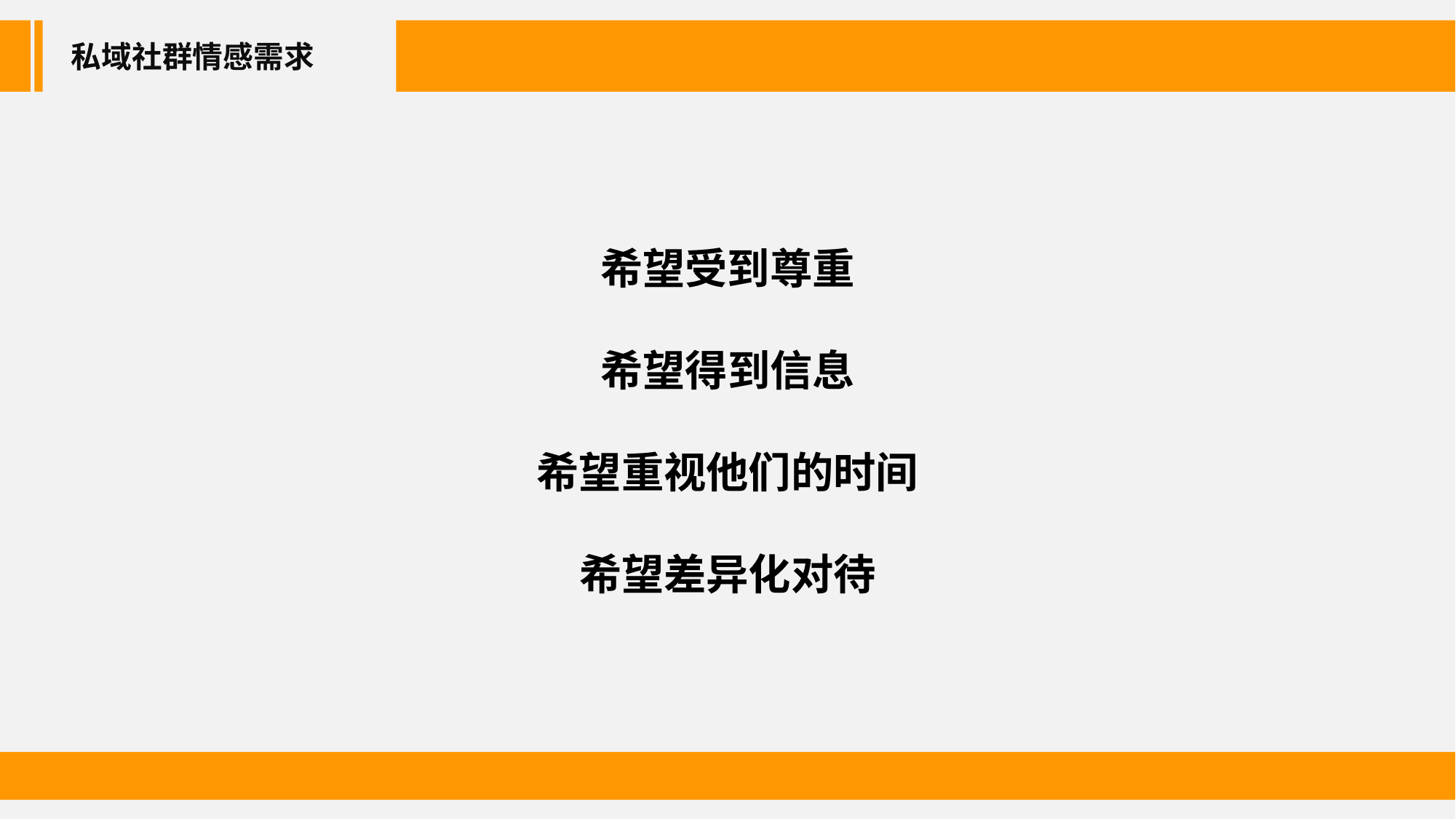

私域社群情感需求
希望受到尊重
希望得到信息
希望重视他们的时间
希望差异化对待